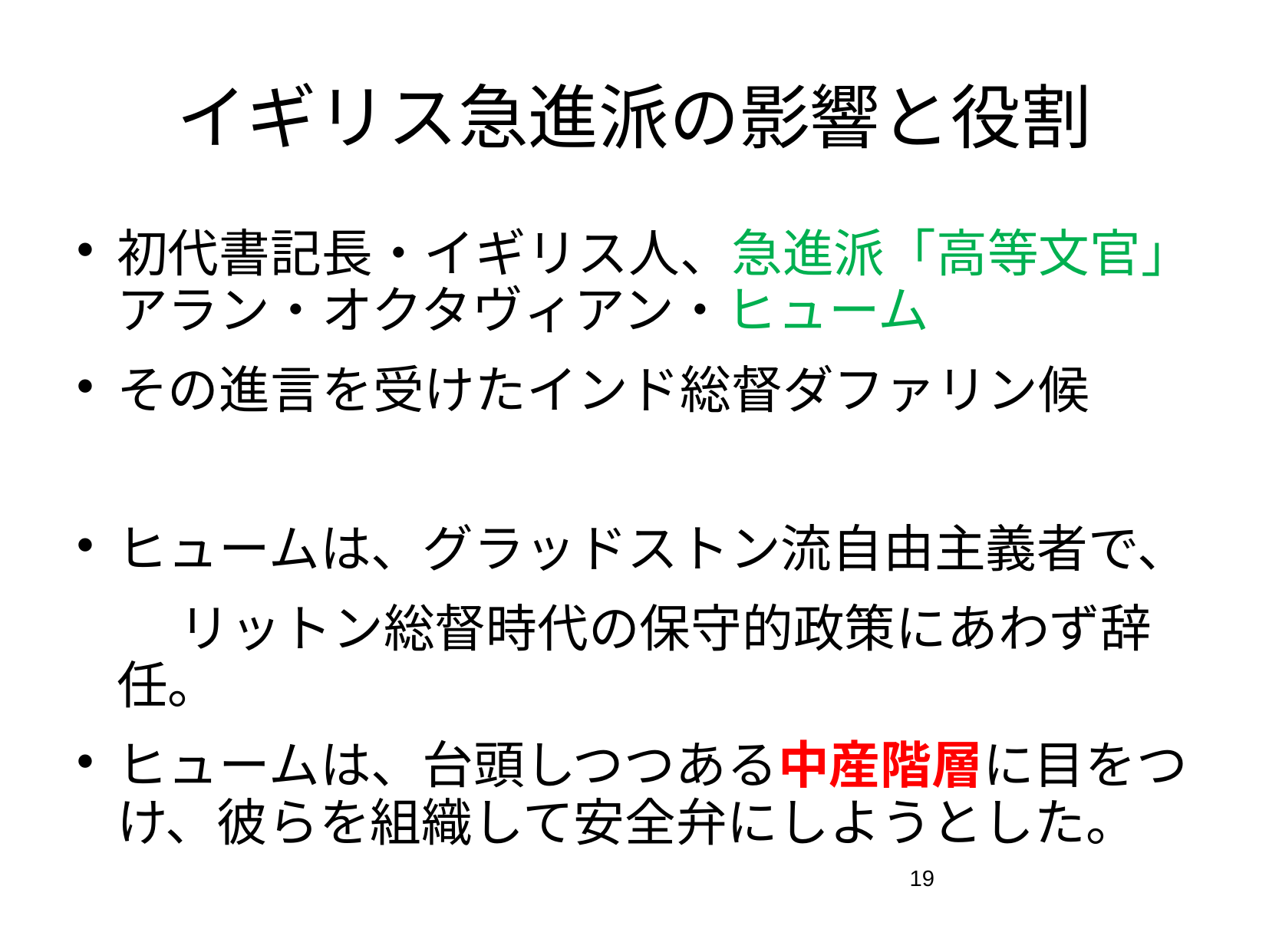

# イギリス急進派の影響と役割
初代書記長・イギリス人、急進派「高等文官」アラン・オクタヴィアン・ヒューム
その進言を受けたインド総督ダファリン候

ヒュームは、グラッドストン流自由主義者で、
　　リットン総督時代の保守的政策にあわず辞任。
ヒュームは、台頭しつつある中産階層に目をつけ、彼らを組織して安全弁にしようとした。

19